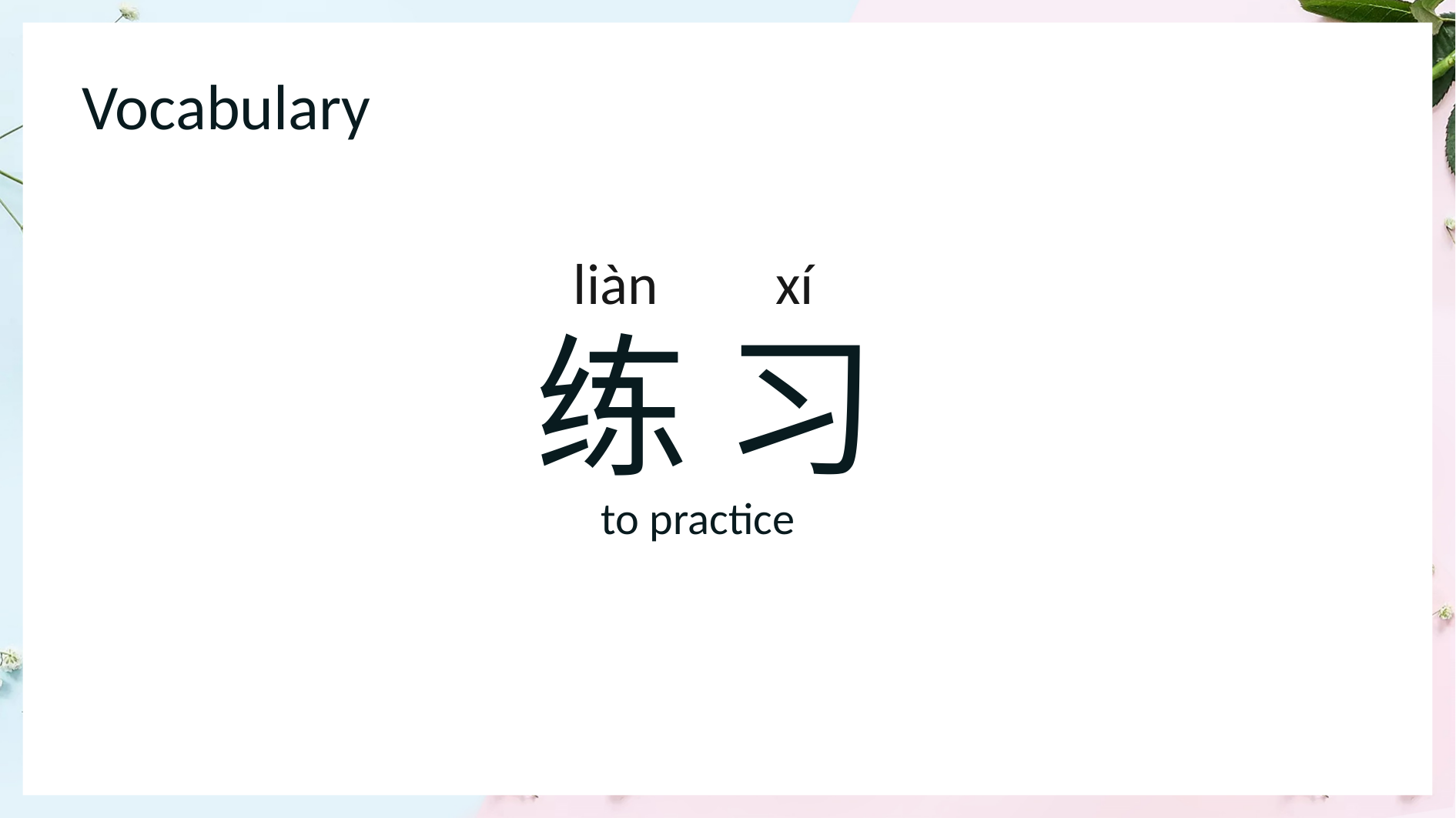

Vocabulary
     liàn         xí
练 习
1
             to practice